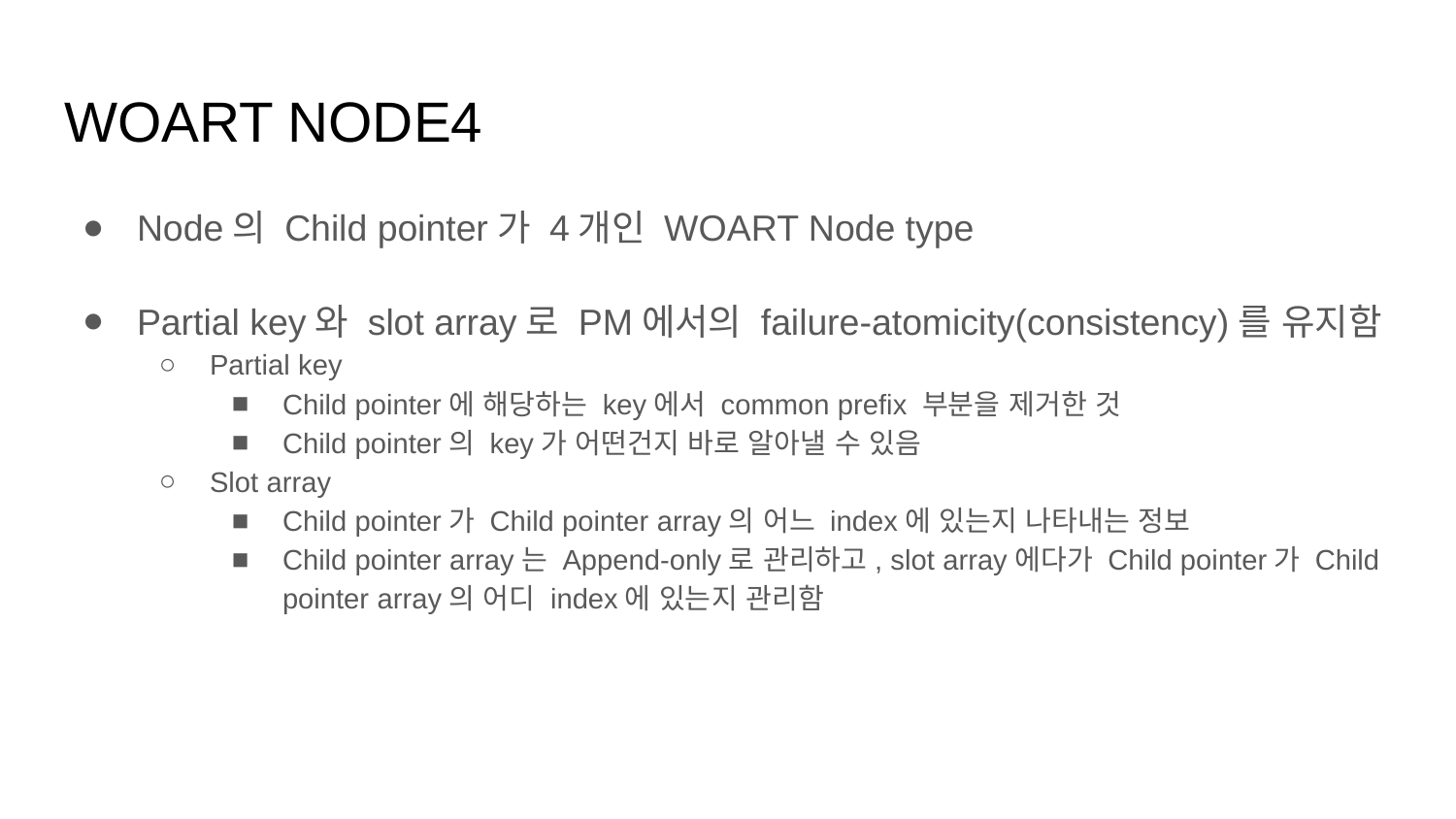

# WOART NODE4
Node의 Child pointer가 4개인 WOART Node type
Partial key와 slot array로 PM에서의 failure-atomicity(consistency)를 유지함
Partial key
Child pointer에 해당하는 key에서 common prefix 부분을 제거한 것
Child pointer의 key가 어떤건지 바로 알아낼 수 있음
Slot array
Child pointer가 Child pointer array의 어느 index에 있는지 나타내는 정보
Child pointer array는 Append-only로 관리하고, slot array에다가 Child pointer가 Child pointer array의 어디 index에 있는지 관리함